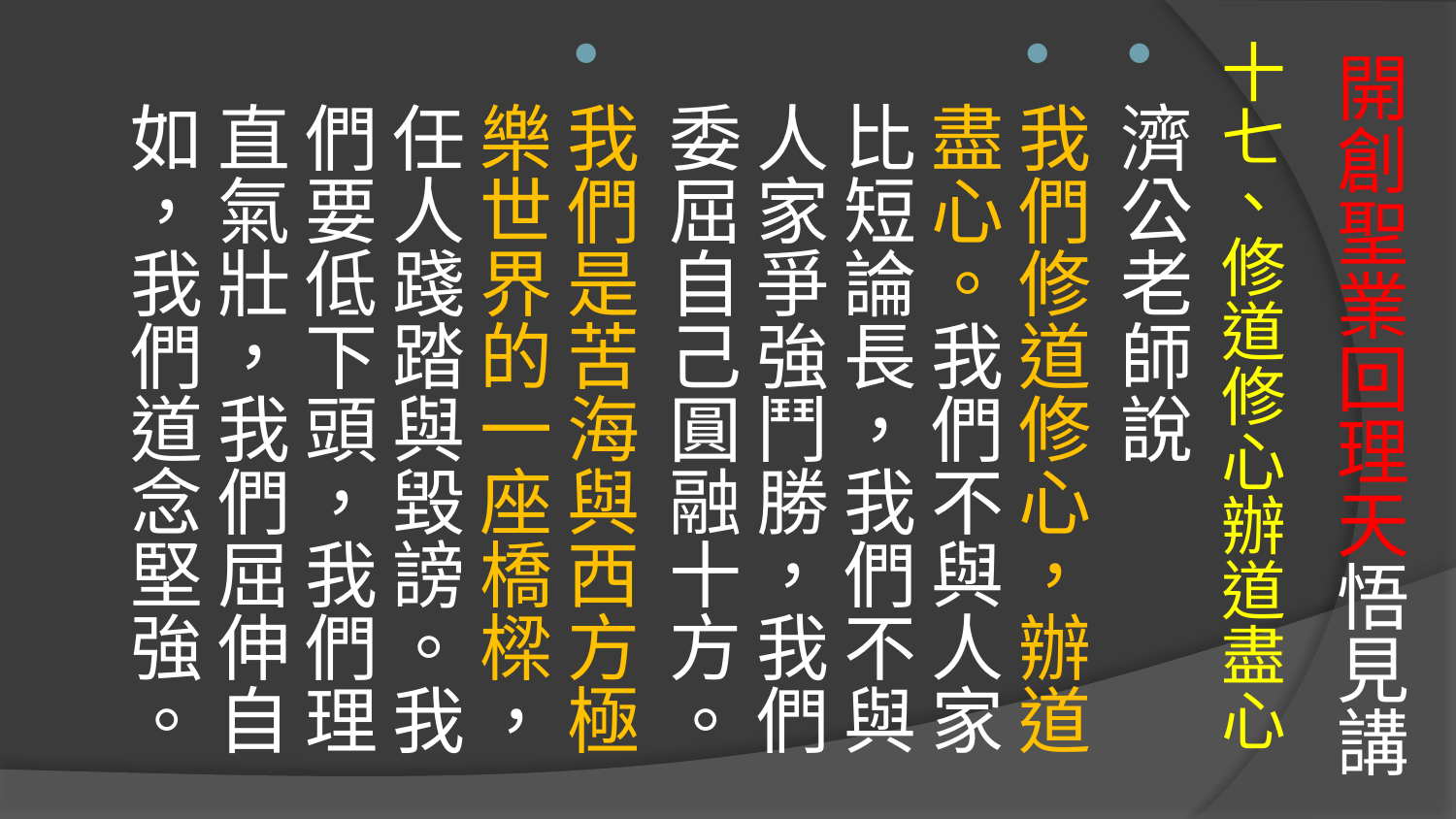

十七、修道修心辦道盡心
濟公老師說
我們修道修心，辦道盡心。我們不與人家比短論長，我們不與人家爭強鬥勝，我們委屈自己圓融十方。
我們是苦海與西方極樂世界的一座橋樑，任人踐踏與毀謗。我們要低下頭，我們理直氣壯，我們屈伸自如，我們道念堅強。

# 開創聖業回理天悟見講